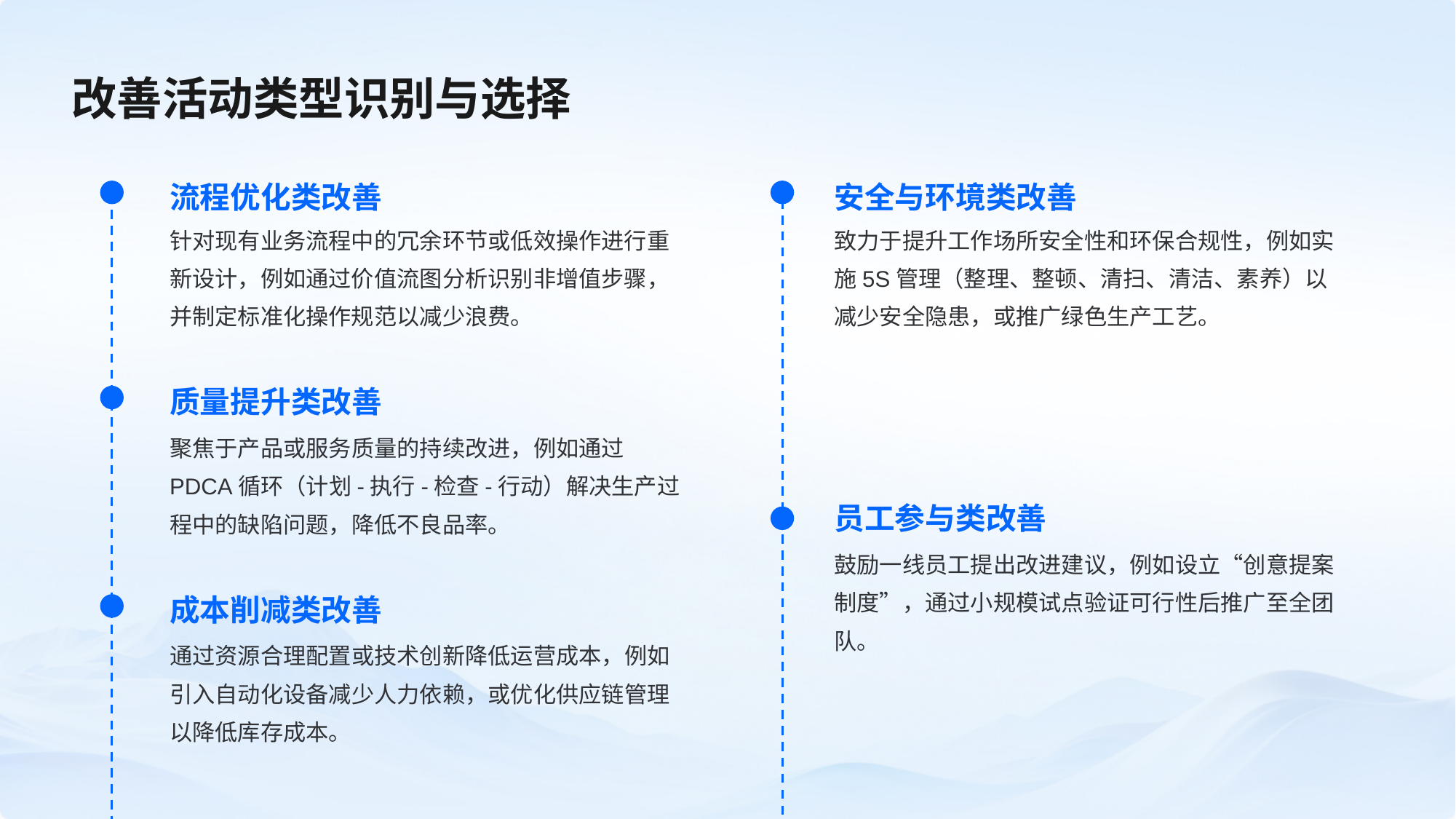

改善活动类型识别与选择
流程优化类改善
安全与环境类改善

针对现有业务流程中的冗余环节或低效操作进行重新设计，例如通过价值流图分析识别非增值步骤，并制定标准化操作规范以减少浪费。
致力于提升工作场所安全性和环保合规性，例如实施5S管理（整理、整顿、清扫、清洁、素养）以减少安全隐患，或推广绿色生产工艺。
质量提升类改善
聚焦于产品或服务质量的持续改进，例如通过PDCA循环（计划-执行-检查-行动）解决生产过程中的缺陷问题，降低不良品率。
员工参与类改善

鼓励一线员工提出改进建议，例如设立“创意提案制度”，通过小规模试点验证可行性后推广至全团队。
成本削减类改善
通过资源合理配置或技术创新降低运营成本，例如引入自动化设备减少人力依赖，或优化供应链管理以降低库存成本。